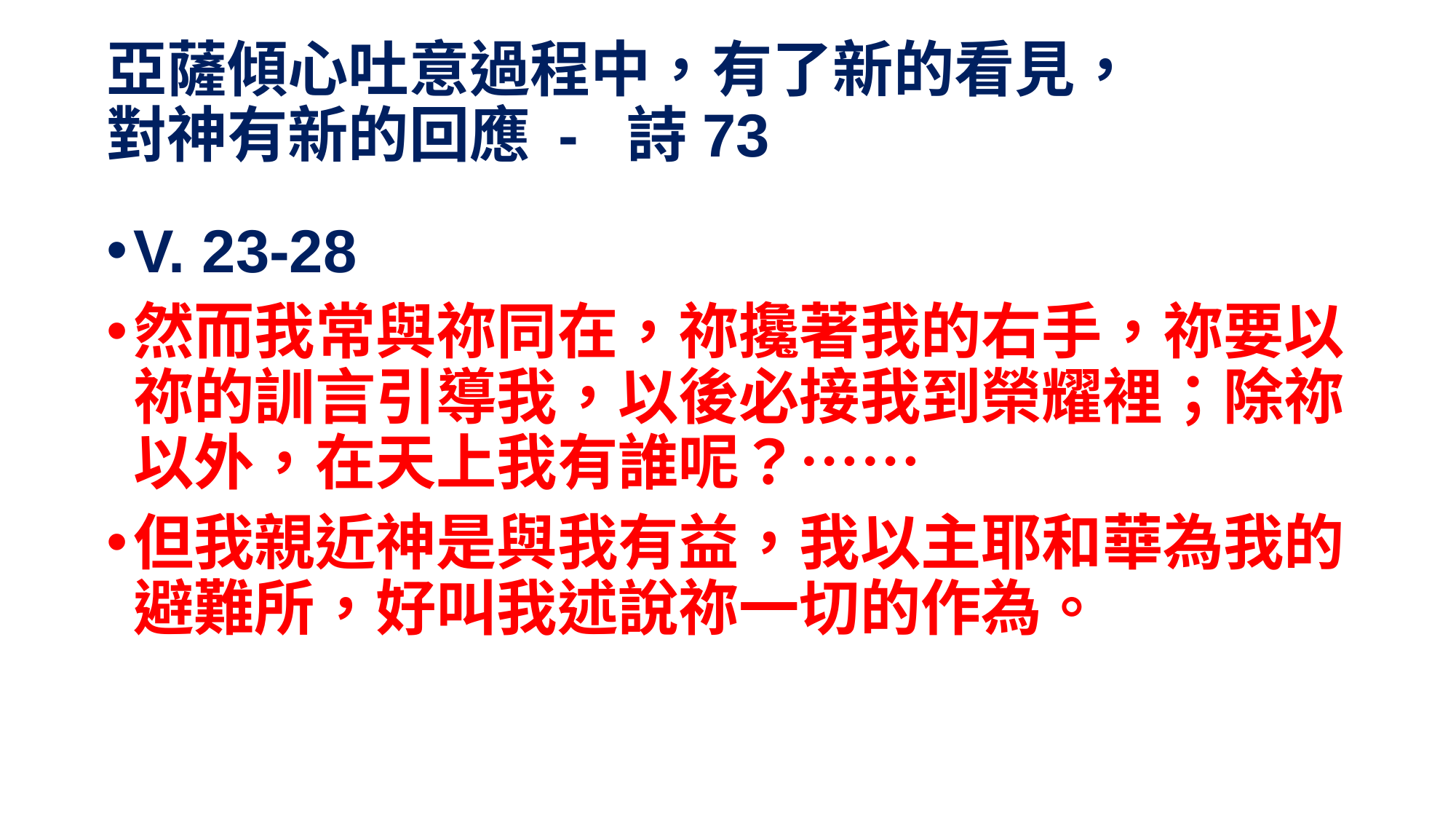

# 亞薩傾心吐意過程中，有了新的看見，對神有新的回應 -  詩73
V. 23-28
然而我常與祢同在，祢攙著我的右手，祢要以祢的訓言引導我，以後必接我到榮耀裡；除祢以外，在天上我有誰呢？……
但我親近神是與我有益，我以主耶和華為我的避難所，好叫我述說祢一切的作為。